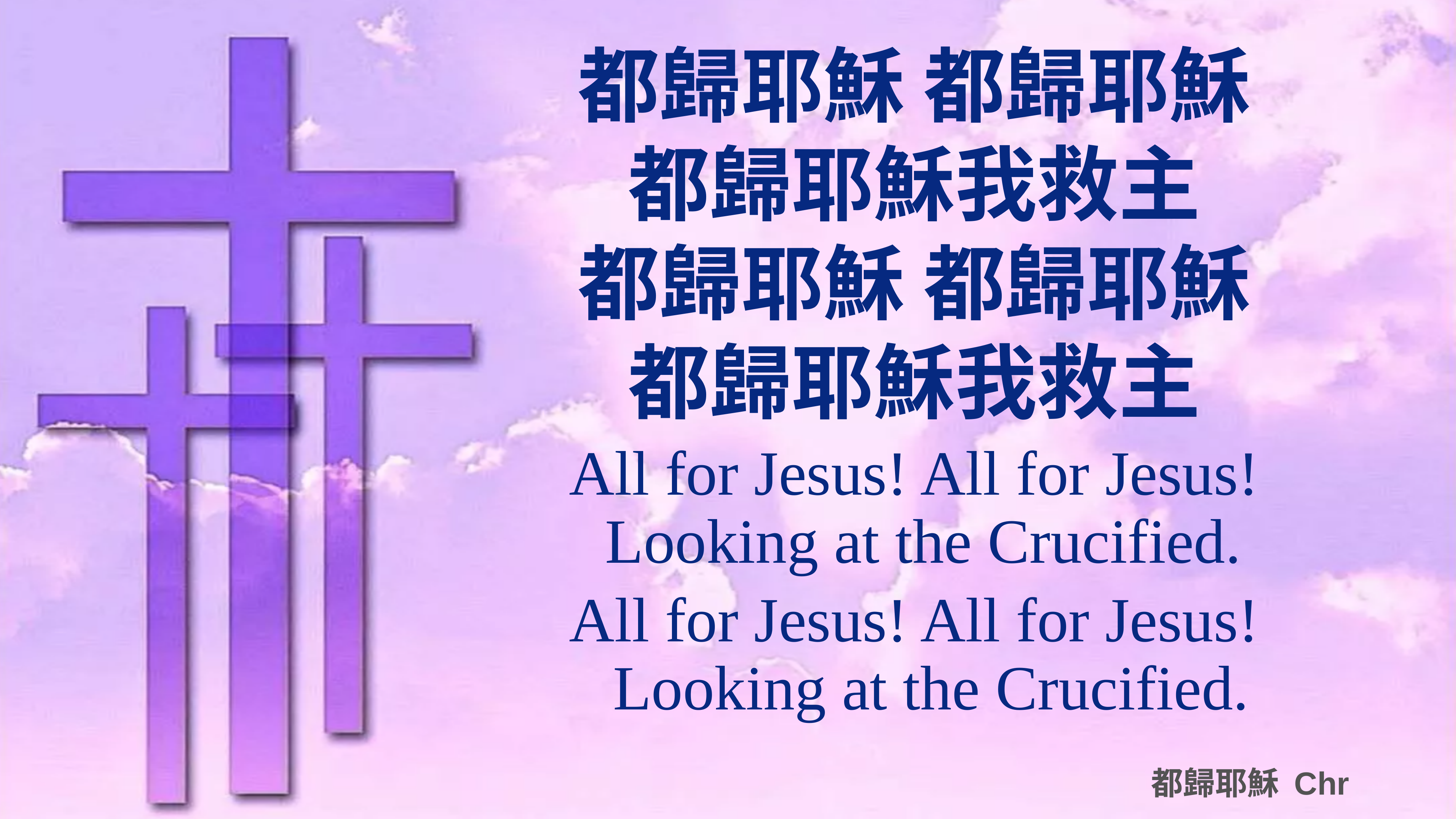

都歸耶穌 都歸耶穌
都歸耶穌我救主
都歸耶穌 都歸耶穌
都歸耶穌我救主
All for Jesus! All for Jesus!
Looking at the Crucified.
All for Jesus! All for Jesus!
Looking at the Crucified.
# 都歸耶穌 Chr